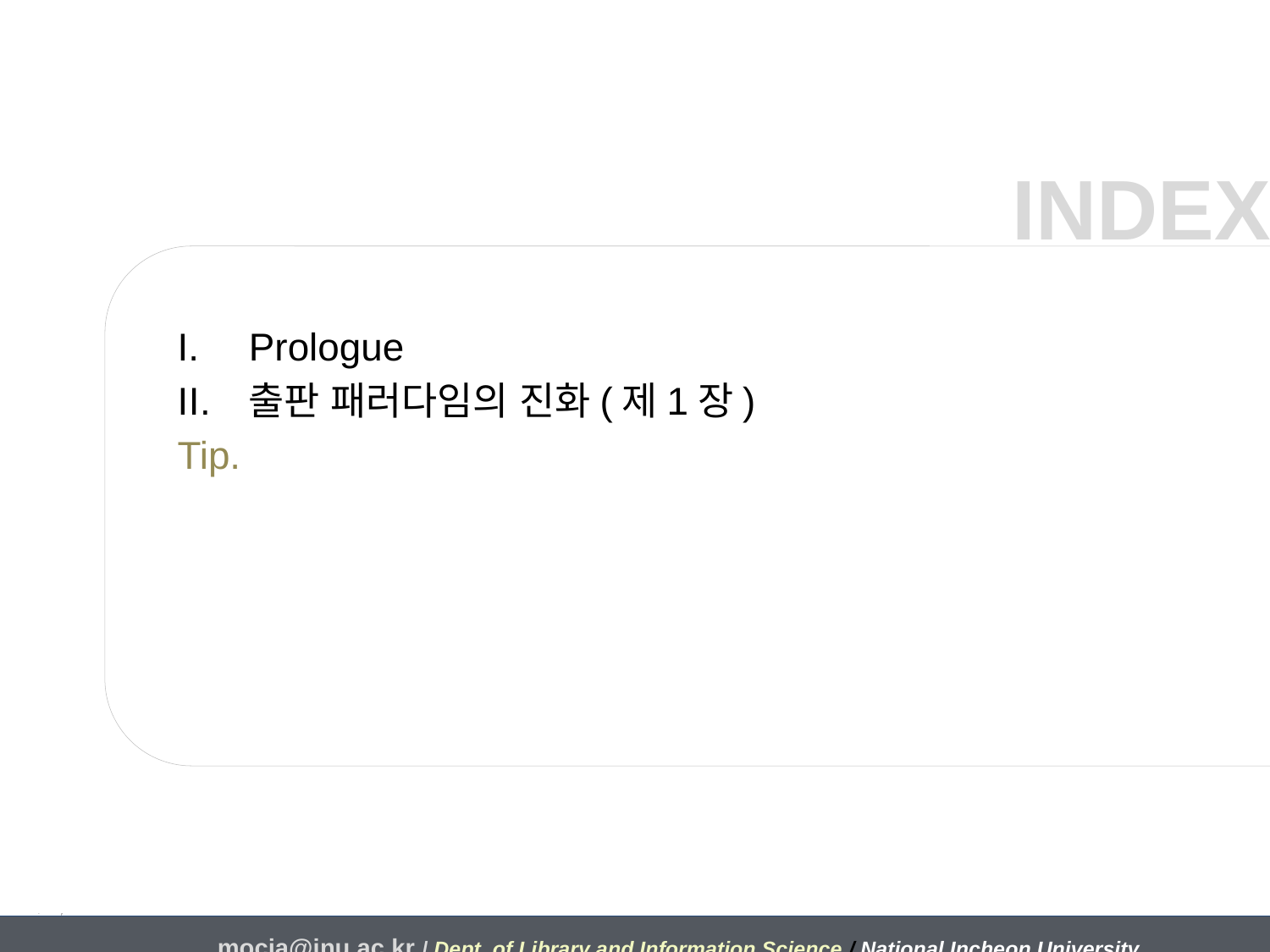

Prologue
출판 패러다임의 진화(제1장)
Tip.

mocja@inu.ac.kr / Dept. of Library and Information Science / National Incheon University